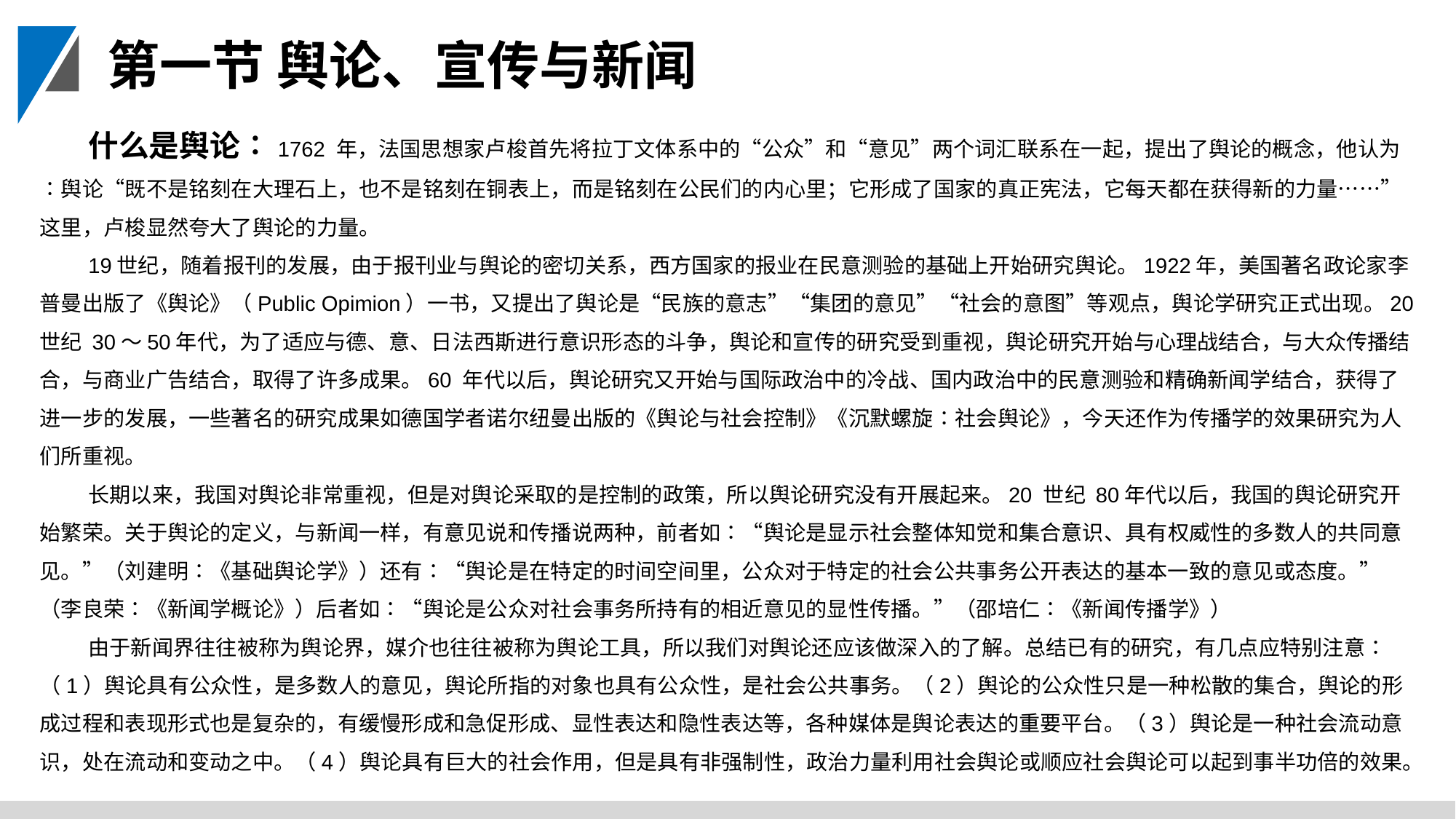

第一节 舆论、宣传与新闻
什么是舆论∶1762 年，法国思想家卢梭首先将拉丁文体系中的“公众”和“意见”两个词汇联系在一起，提出了舆论的概念，他认为∶舆论“既不是铭刻在大理石上，也不是铭刻在铜表上，而是铭刻在公民们的内心里；它形成了国家的真正宪法，它每天都在获得新的力量……”这里，卢梭显然夸大了舆论的力量。
19世纪，随着报刊的发展，由于报刊业与舆论的密切关系，西方国家的报业在民意测验的基础上开始研究舆论。1922年，美国著名政论家李普曼出版了《舆论》（Public Opimion）一书，又提出了舆论是“民族的意志”“集团的意见”“社会的意图”等观点，舆论学研究正式出现。20世纪 30～50年代，为了适应与德、意、日法西斯进行意识形态的斗争，舆论和宣传的研究受到重视，舆论研究开始与心理战结合，与大众传播结合，与商业广告结合，取得了许多成果。60 年代以后，舆论研究又开始与国际政治中的冷战、国内政治中的民意测验和精确新闻学结合，获得了进一步的发展，一些著名的研究成果如德国学者诺尔纽曼出版的《舆论与社会控制》《沉默螺旋∶社会舆论》，今天还作为传播学的效果研究为人们所重视。
长期以来，我国对舆论非常重视，但是对舆论采取的是控制的政策，所以舆论研究没有开展起来。20 世纪 80年代以后，我国的舆论研究开始繁荣。关于舆论的定义，与新闻一样，有意见说和传播说两种，前者如∶“舆论是显示社会整体知觉和集合意识、具有权威性的多数人的共同意见。”（刘建明∶《基础舆论学》）还有∶“舆论是在特定的时间空间里，公众对于特定的社会公共事务公开表达的基本一致的意见或态度。”（李良荣∶《新闻学概论》）后者如∶“舆论是公众对社会事务所持有的相近意见的显性传播。”（邵培仁∶《新闻传播学》）
由于新闻界往往被称为舆论界，媒介也往往被称为舆论工具，所以我们对舆论还应该做深入的了解。总结已有的研究，有几点应特别注意∶（1）舆论具有公众性，是多数人的意见，舆论所指的对象也具有公众性，是社会公共事务。（2）舆论的公众性只是一种松散的集合，舆论的形成过程和表现形式也是复杂的，有缓慢形成和急促形成、显性表达和隐性表达等，各种媒体是舆论表达的重要平台。（3）舆论是一种社会流动意识，处在流动和变动之中。（4）舆论具有巨大的社会作用，但是具有非强制性，政治力量利用社会舆论或顺应社会舆论可以起到事半功倍的效果。